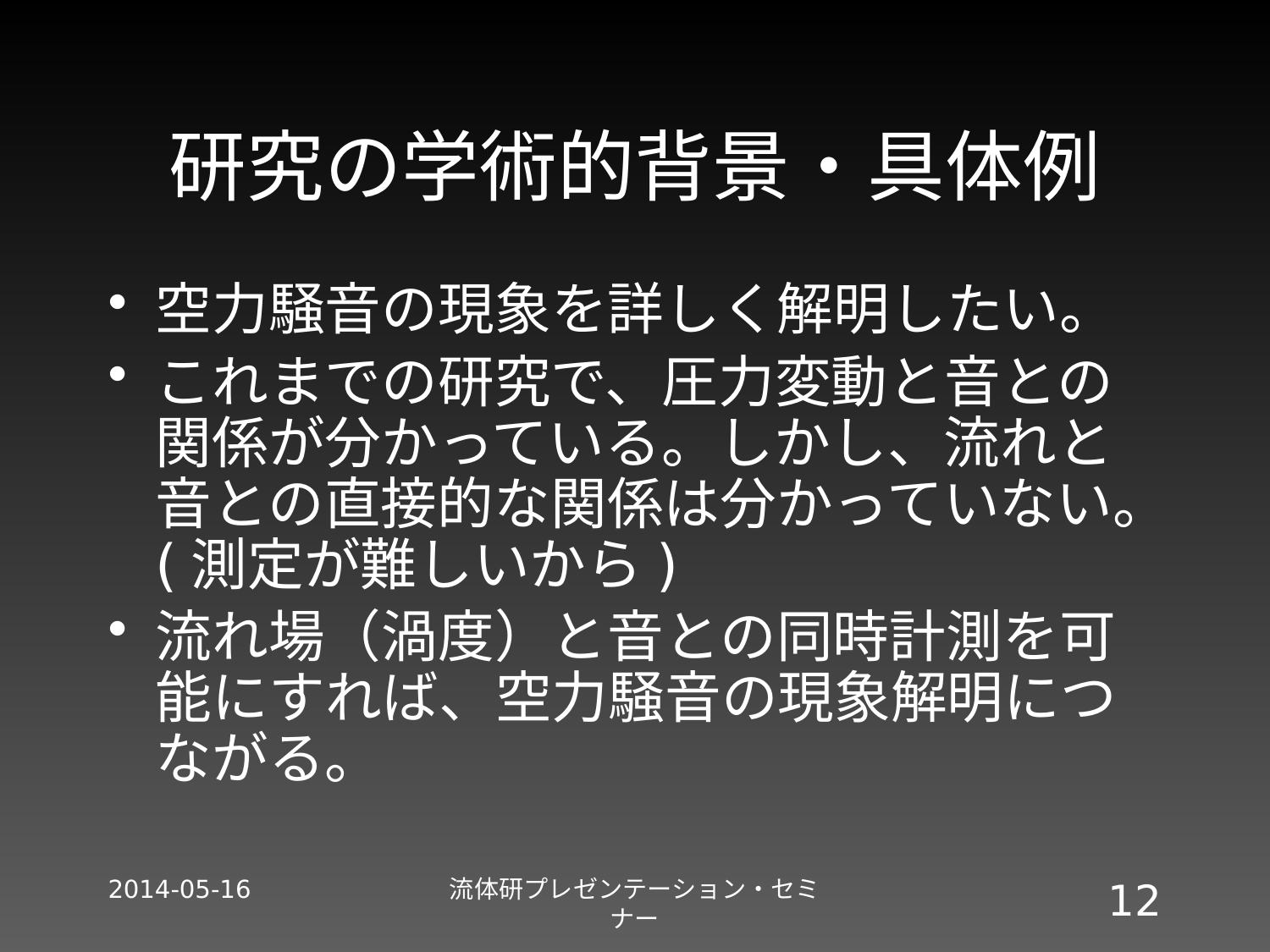

# 研究の学術的背景・具体例
空力騒音の現象を詳しく解明したい。
これまでの研究で、圧力変動と音との関係が分かっている。しかし、流れと音との直接的な関係は分かっていない。(測定が難しいから)
流れ場（渦度）と音との同時計測を可能にすれば、空力騒音の現象解明につながる。
2014-05-16
流体研プレゼンテーション・セミナー
12